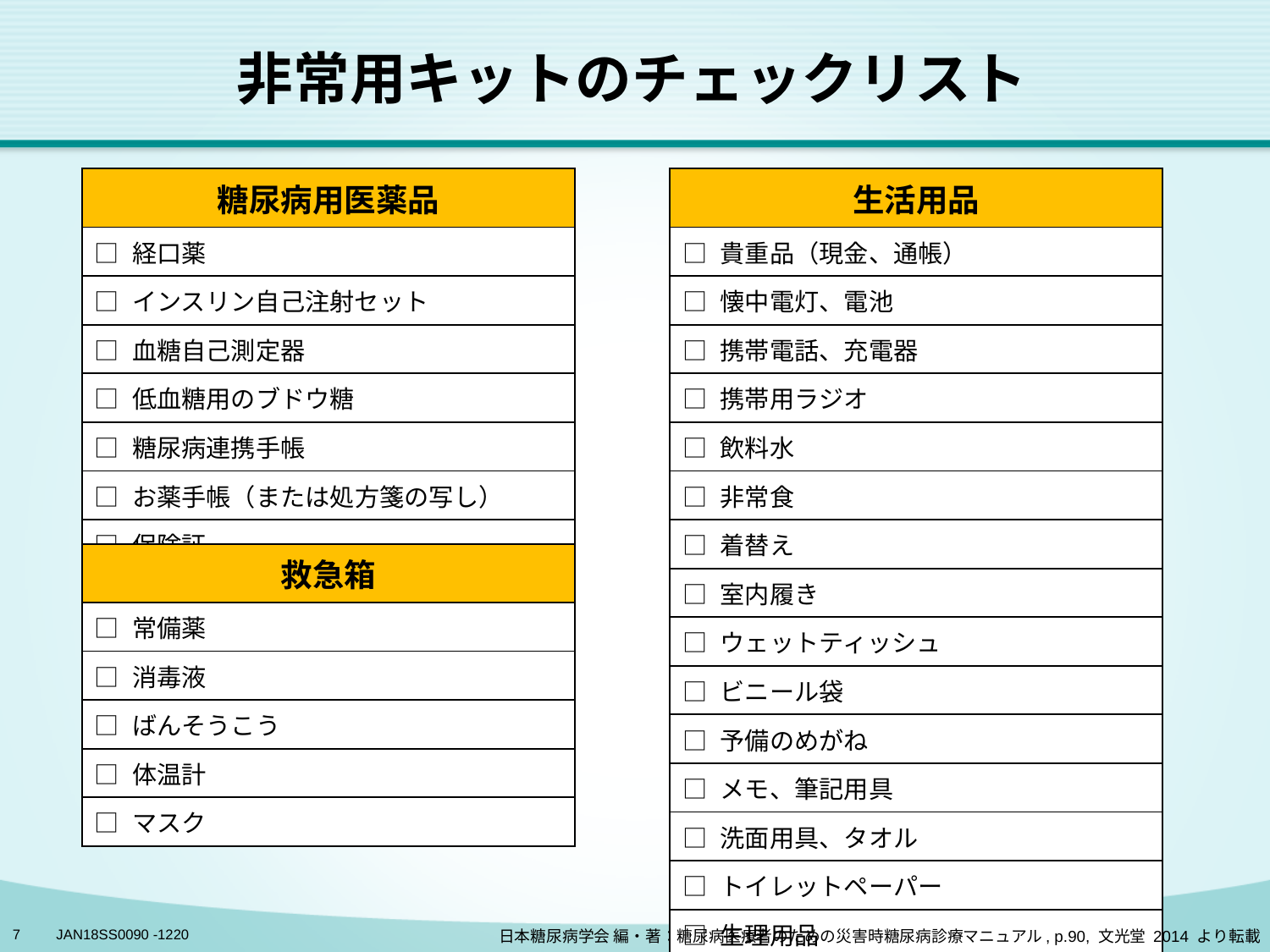

# 非常用キットのチェックリスト
| 糖尿病用医薬品 |
| --- |
| □ 経口薬 |
| □ インスリン自己注射セット |
| □ 血糖自己測定器 |
| □ 低血糖用のブドウ糖 |
| □ 糖尿病連携手帳 |
| □ お薬手帳（または処方箋の写し） |
| □ 保険証 |
| 生活用品 |
| --- |
| □ 貴重品（現金、通帳） |
| □ 懐中電灯、電池 |
| □ 携帯電話、充電器 |
| □ 携帯用ラジオ |
| □ 飲料水 |
| □ 非常食 |
| □ 着替え |
| □ 室内履き |
| □ ウェットティッシュ |
| □ ビニール袋 |
| □ 予備のめがね |
| □ メモ、筆記用具 |
| □ 洗面用具、タオル |
| □ トイレットペーパー |
| □ 生理用品 |
| □ 軍手 |
| 救急箱 |
| --- |
| □ 常備薬 |
| □ 消毒液 |
| □ ばんそうこう |
| □ 体温計 |
| □ マスク |
7
日本糖尿病学会 編・著：糖尿病医療者のための災害時糖尿病診療マニュアル, p.90, 文光堂 2014 より転載